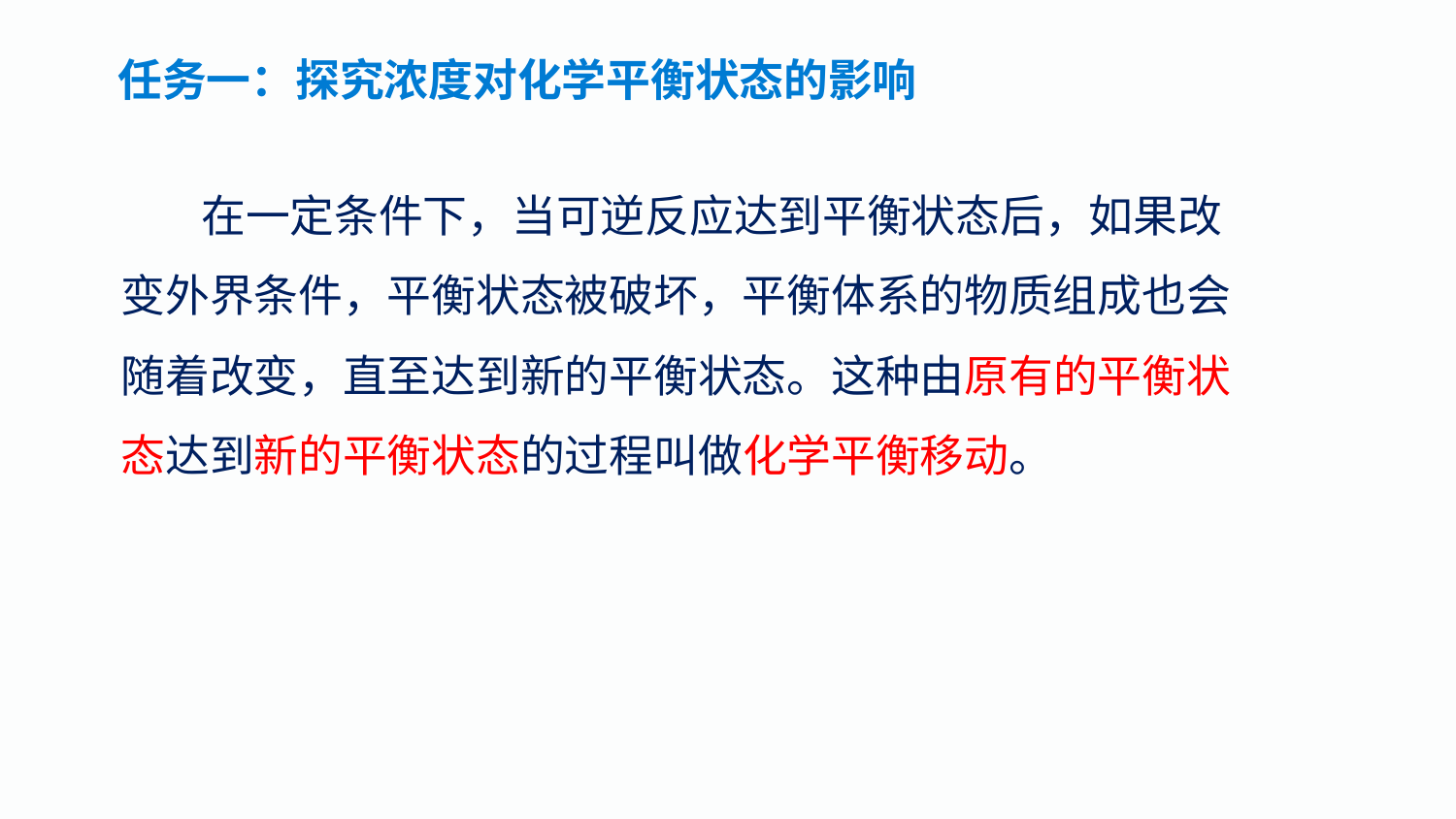

任务一：探究浓度对化学平衡状态的影响
       在一定条件下，当可逆反应达到平衡状态后，如果改变外界条件，平衡状态被破坏，平衡体系的物质组成也会随着改变，直至达到新的平衡状态。这种由原有的平衡状态达到新的平衡状态的过程叫做化学平衡移动。